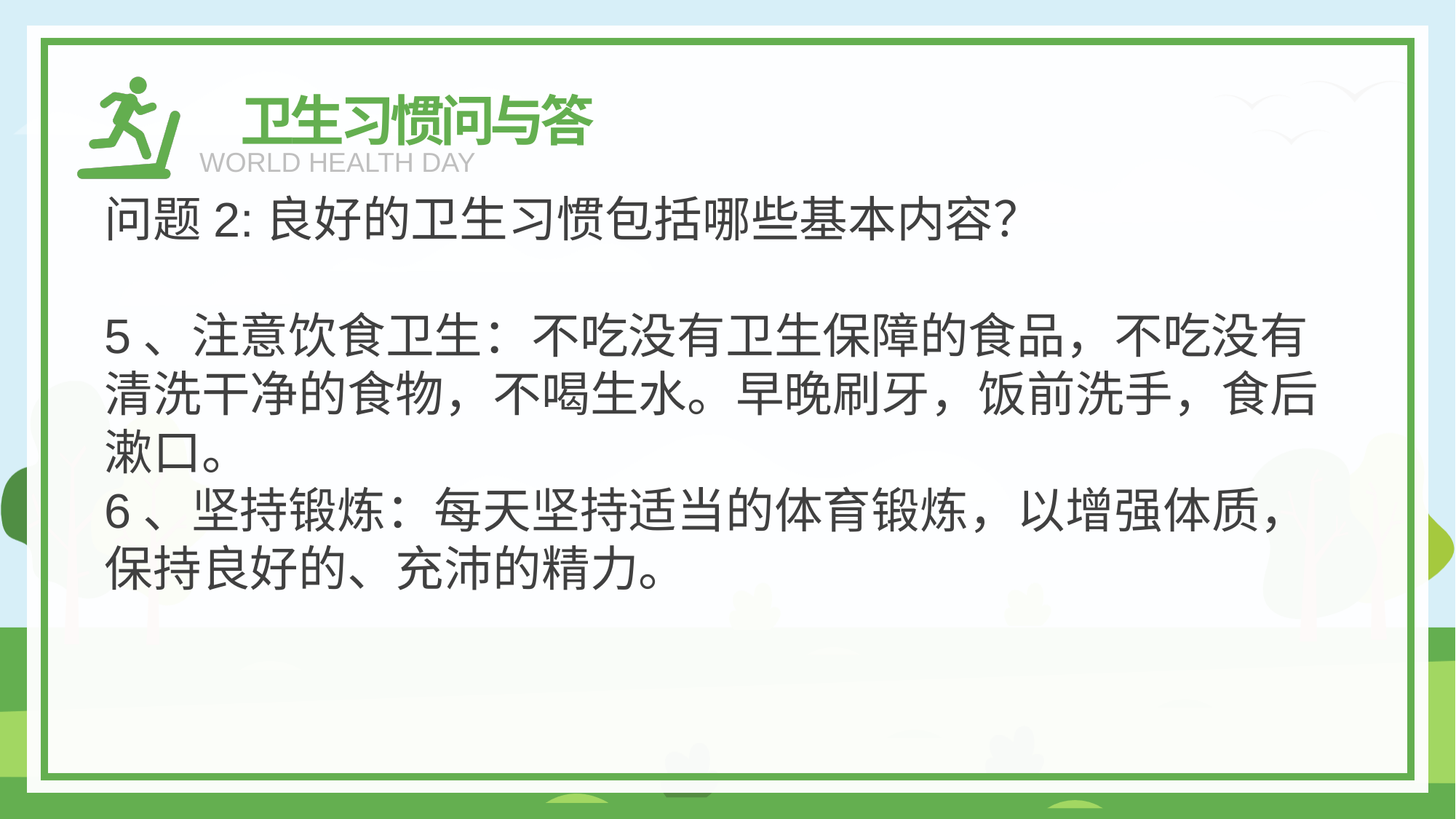

卫生习惯问与答

WORLD HEALTH DAY
问题2:良好的卫生习惯包括哪些基本内容？

5、注意饮食卫生：不吃没有卫生保障的食品，不吃没有清洗干净的食物，不喝生水。早晚刷牙，饭前洗手，食后漱口。
6、坚持锻炼：每天坚持适当的体育锻炼，以增强体质，保持良好的、充沛的精力。